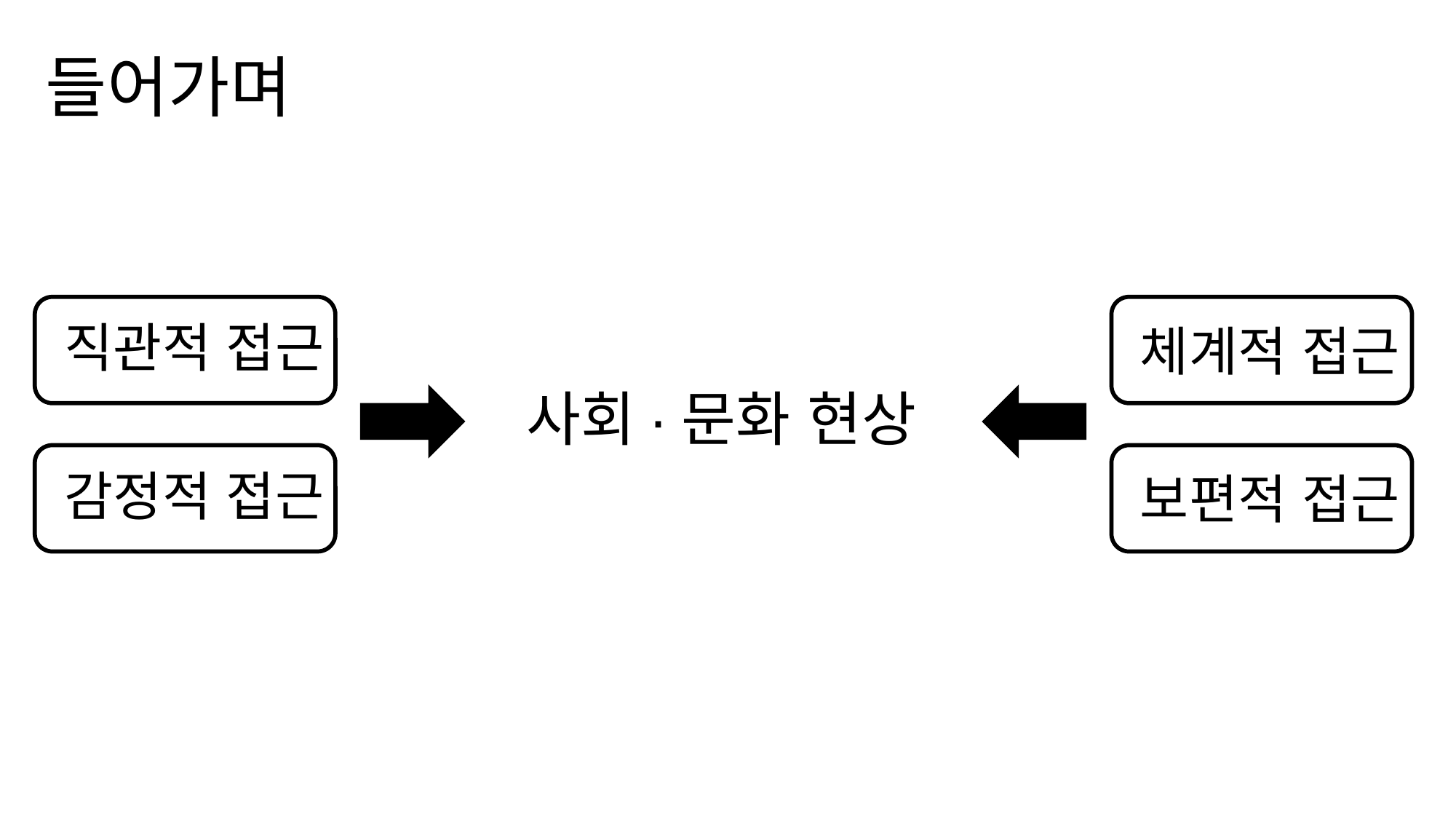

# 들어가며

직관적 접근
체계적 접근
사회·문화 현상

감정적 접근
보편적 접근